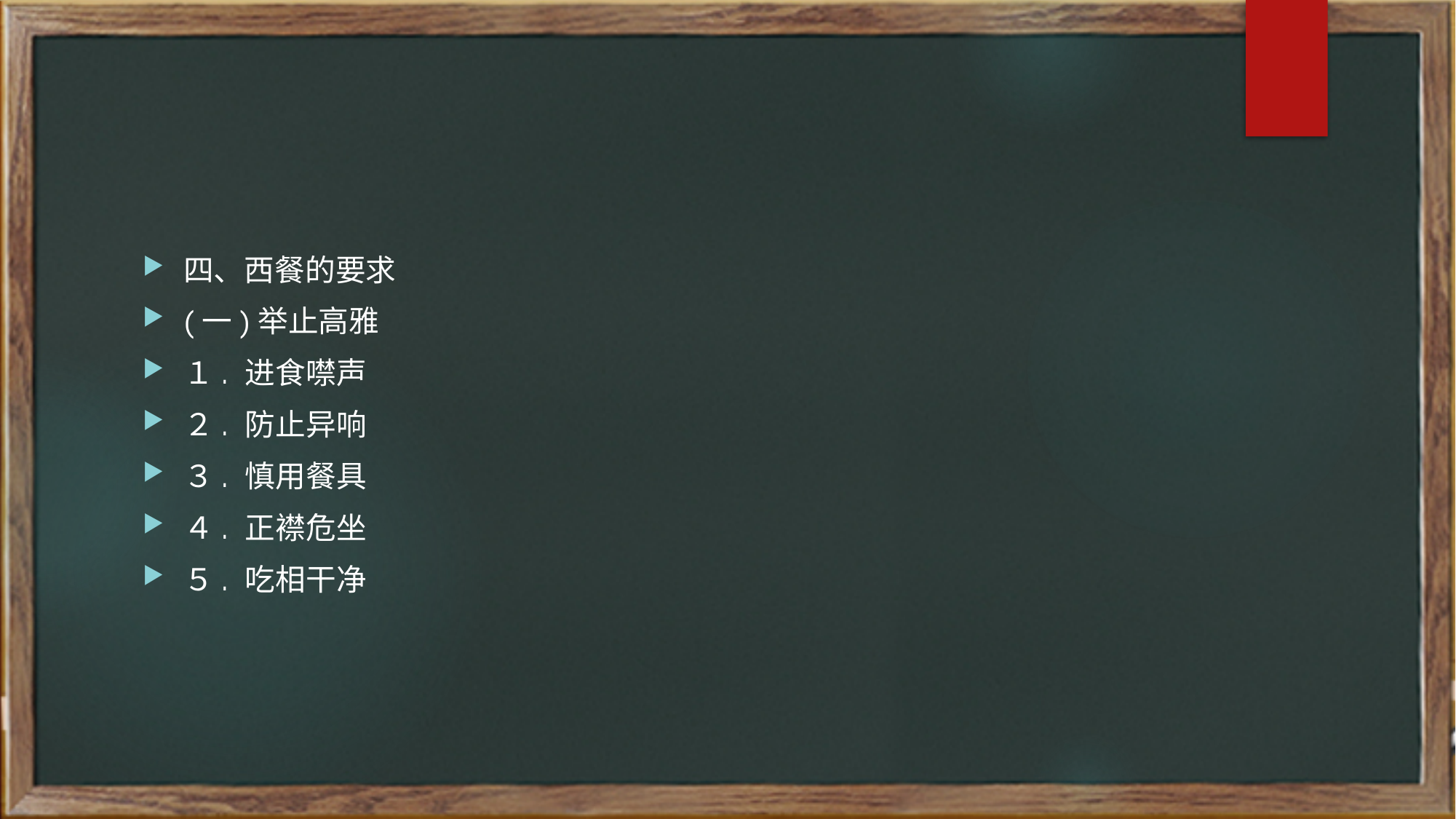

四、西餐的要求
(一)举止高雅
１. 进食噤声
２. 防止异响
３. 慎用餐具
４. 正襟危坐
５. 吃相干净